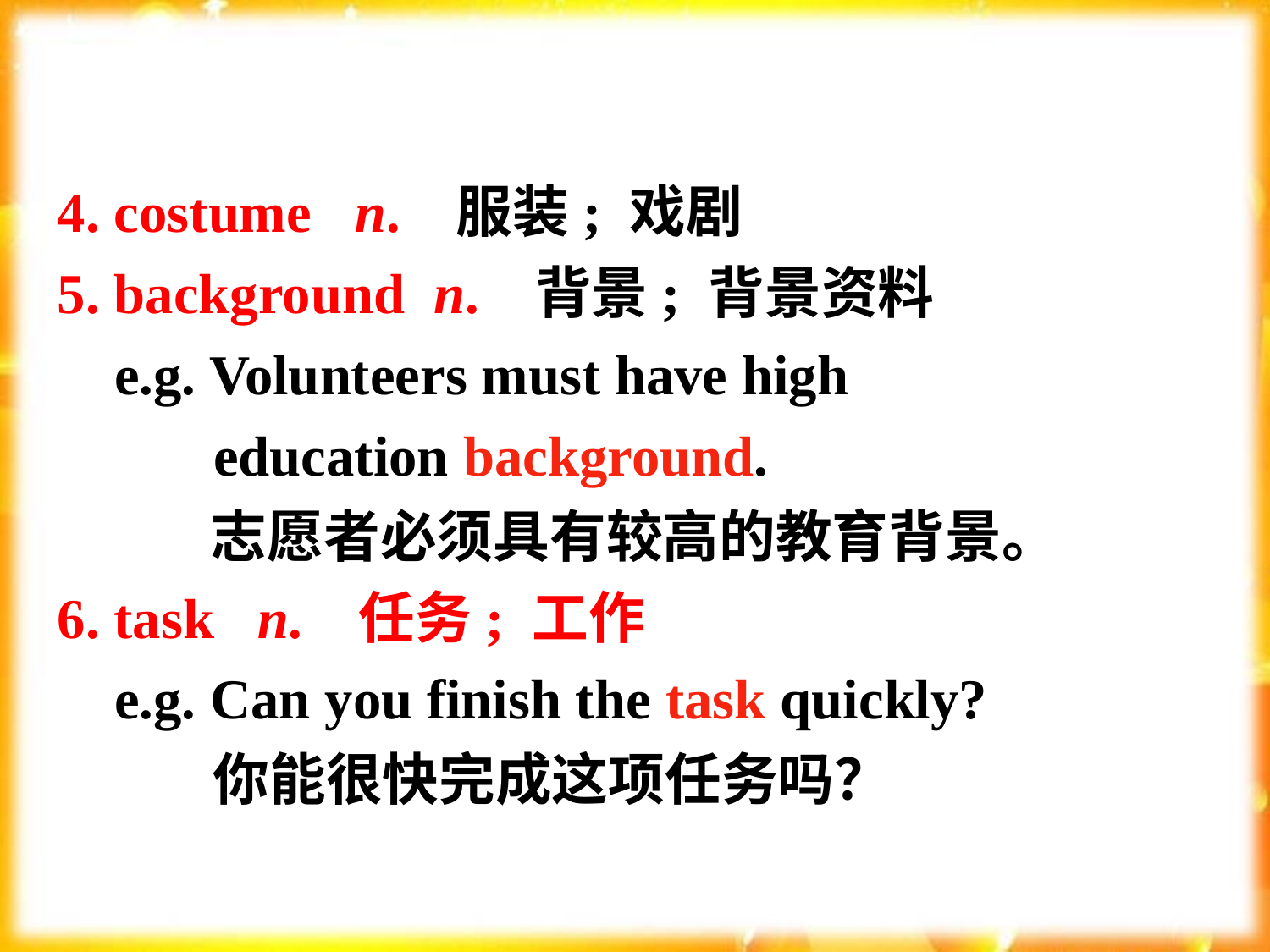

4. costume   n.   服装; 戏剧
5. background  n.   背景; 背景资料
    e.g. Volunteers must have high
           education background.
           志愿者必须具有较高的教育背景。
6. task   n.   任务; 工作
    e.g. Can you finish the task quickly?
           你能很快完成这项任务吗？